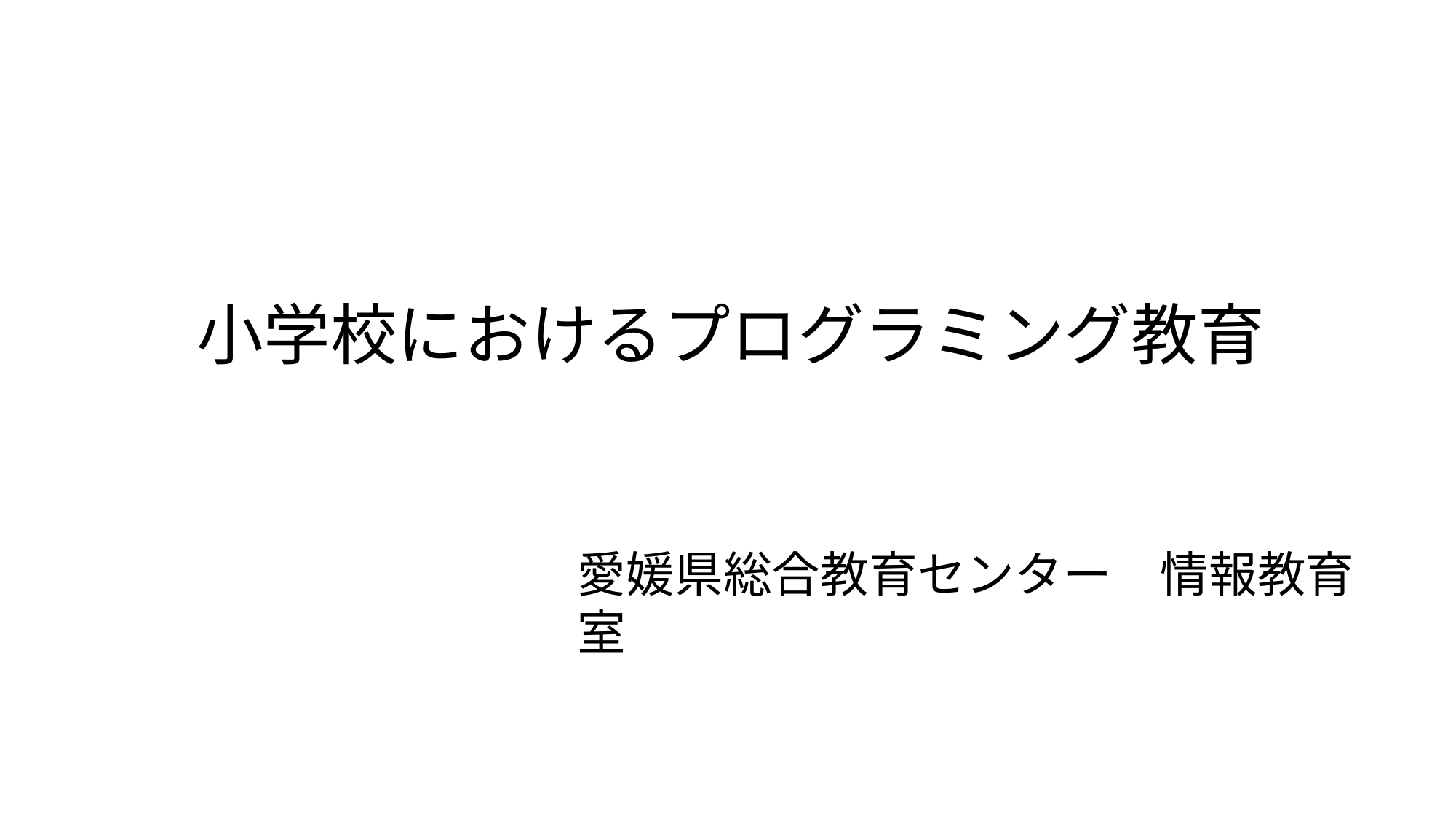

# 小学校におけるプログラミング教育
愛媛県総合教育センター　情報教育室